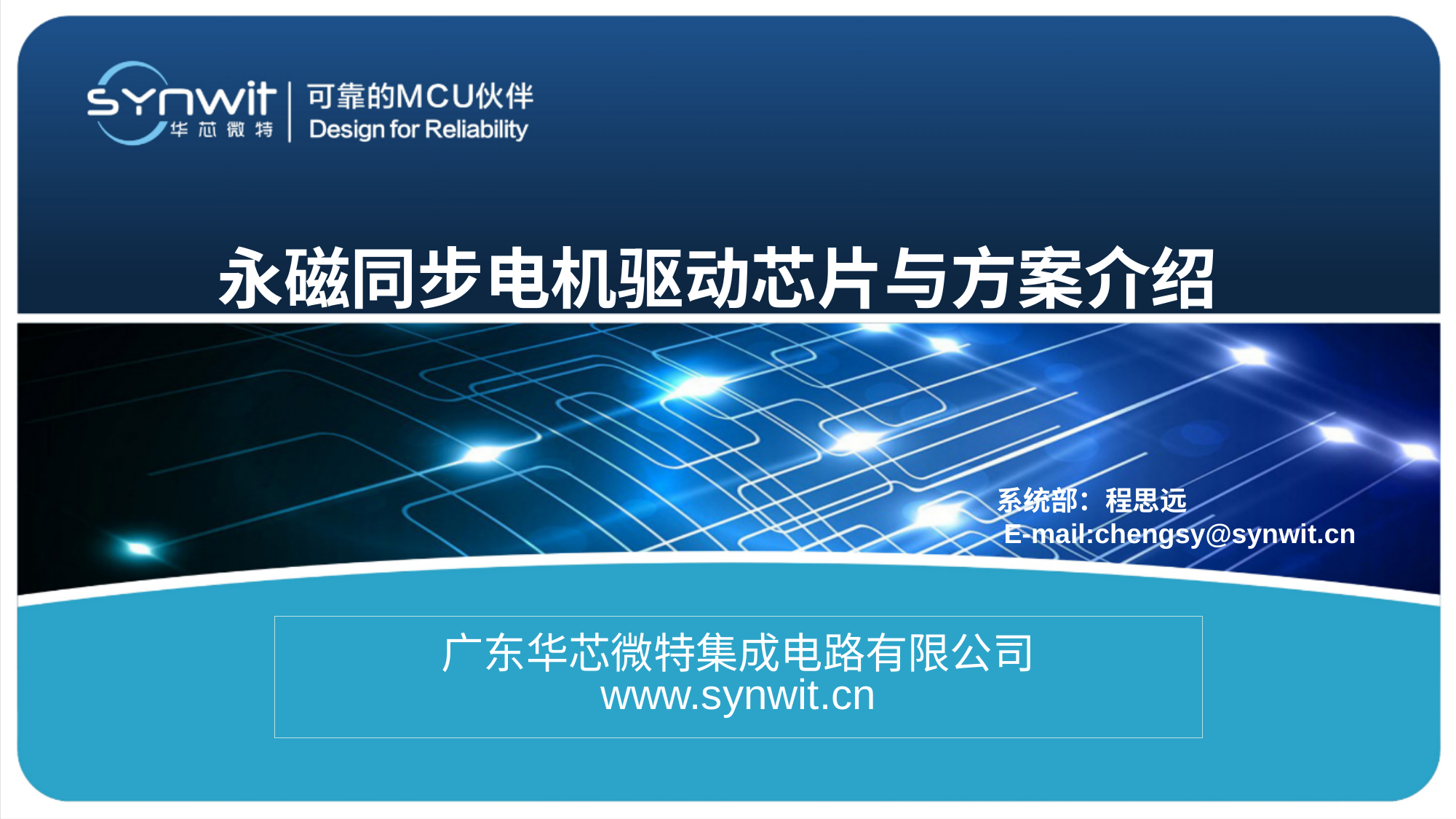

永磁同步电机驱动芯片与方案介绍
系统部：程思远
 E-mail:chengsy@synwit.cn
# 广东华芯微特集成电路有限公司 www.synwit.cn